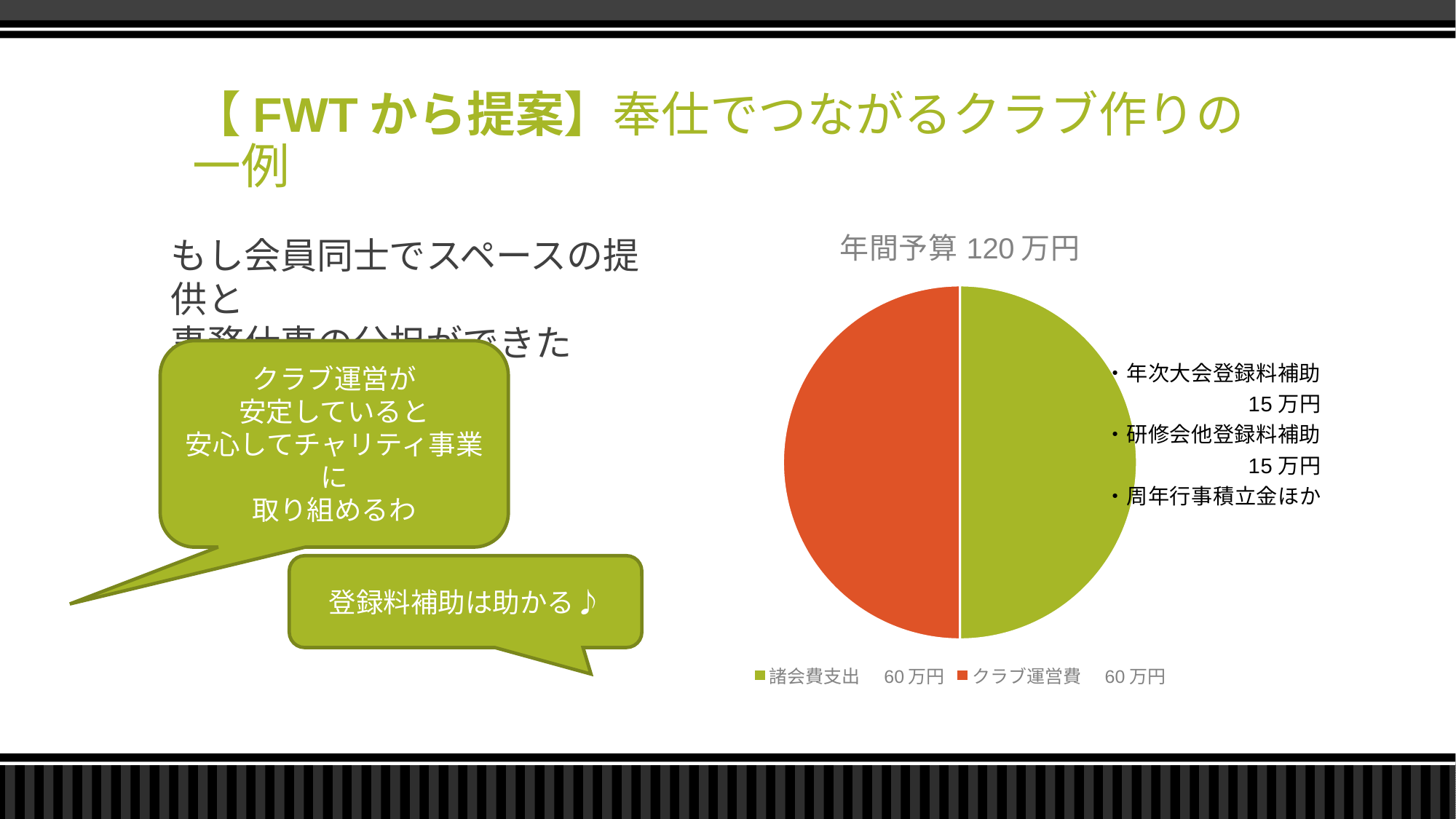

# 【FWTから提案】奉仕でつながるクラブ作りの一例

[unsupported chart]

もし会員同士でスペースの提供と
事務仕事の分担ができたら・・・

クラブ運営が
安定していると
安心してチャリティ事業に
取り組めるわ
登録料補助は助かる♪